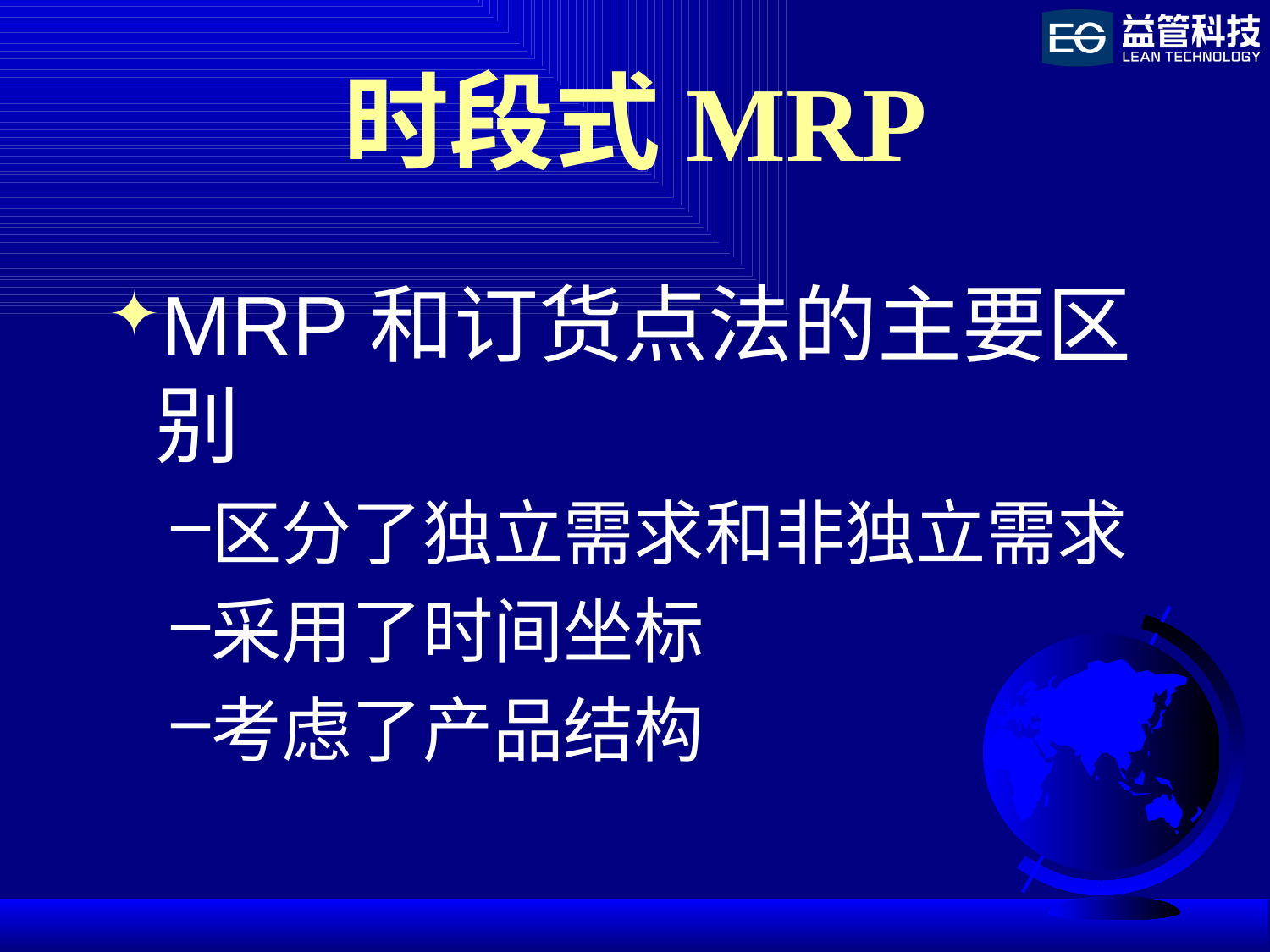

# 时段式MRP
MRP和订货点法的主要区别
区分了独立需求和非独立需求
采用了时间坐标
考虑了产品结构